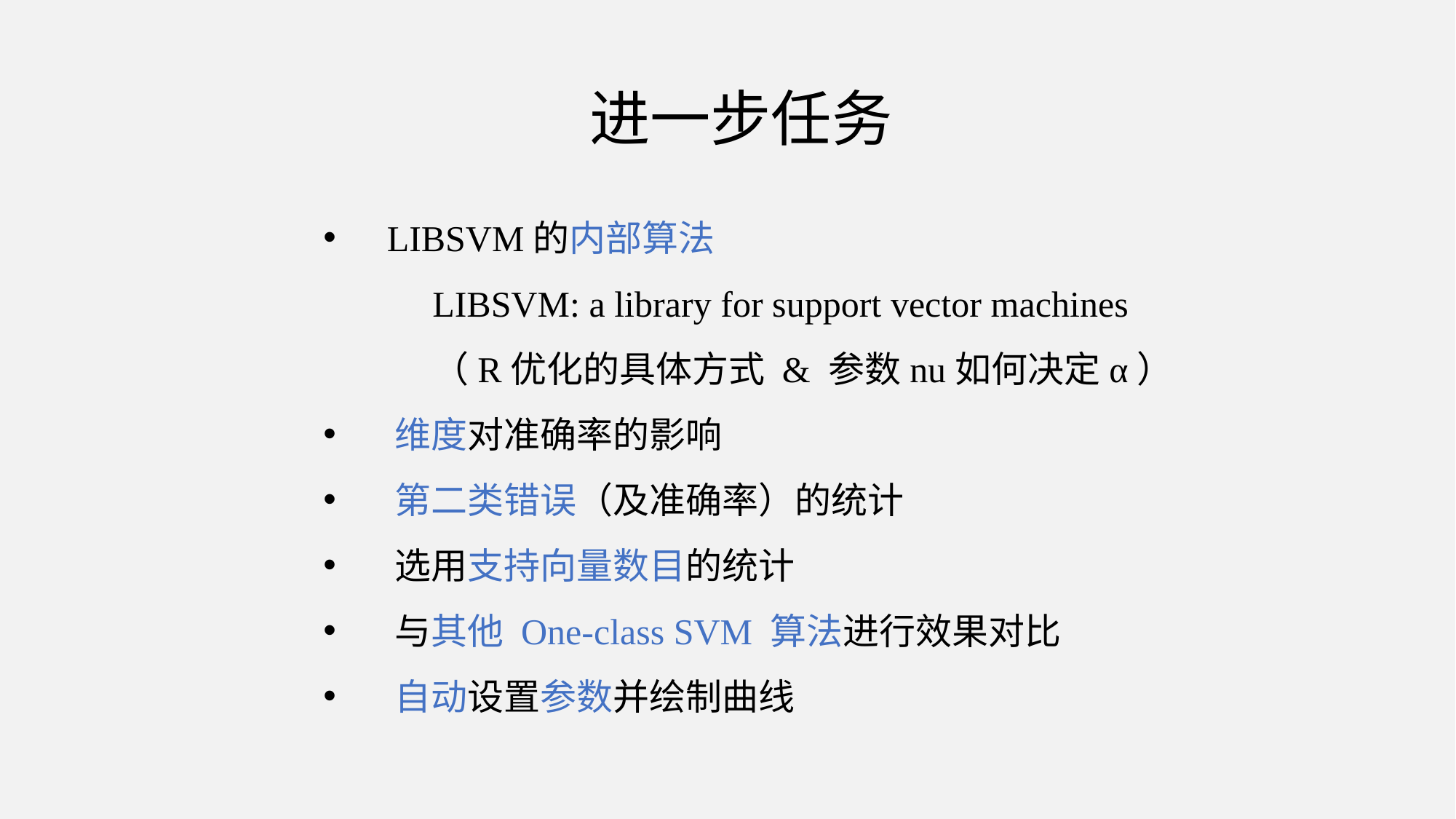

进一步任务
 LIBSVM的内部算法
	LIBSVM: a library for support vector machines
	（R优化的具体方式 & 参数nu如何决定α）
 维度对准确率的影响
 第二类错误（及准确率）的统计
 选用支持向量数目的统计
 与其他 One-class SVM 算法进行效果对比
 自动设置参数并绘制曲线